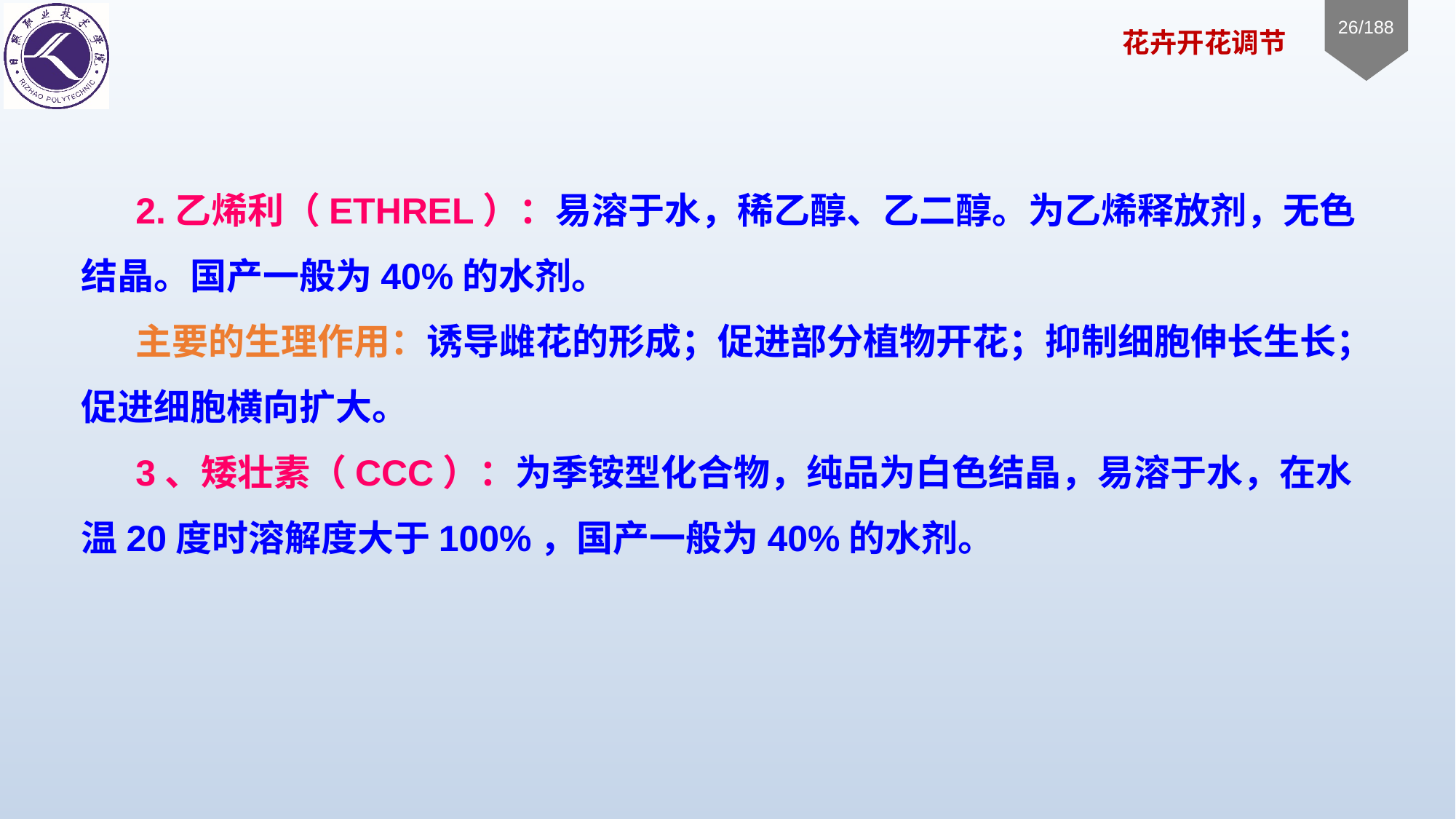

2.乙烯利（ETHREL）：易溶于水，稀乙醇、乙二醇。为乙烯释放剂，无色结晶。国产一般为40%的水剂。
主要的生理作用：诱导雌花的形成；促进部分植物开花；抑制细胞伸长生长；促进细胞横向扩大。
3、矮壮素（CCC）：为季铵型化合物，纯品为白色结晶，易溶于水，在水温20度时溶解度大于100%，国产一般为40%的水剂。